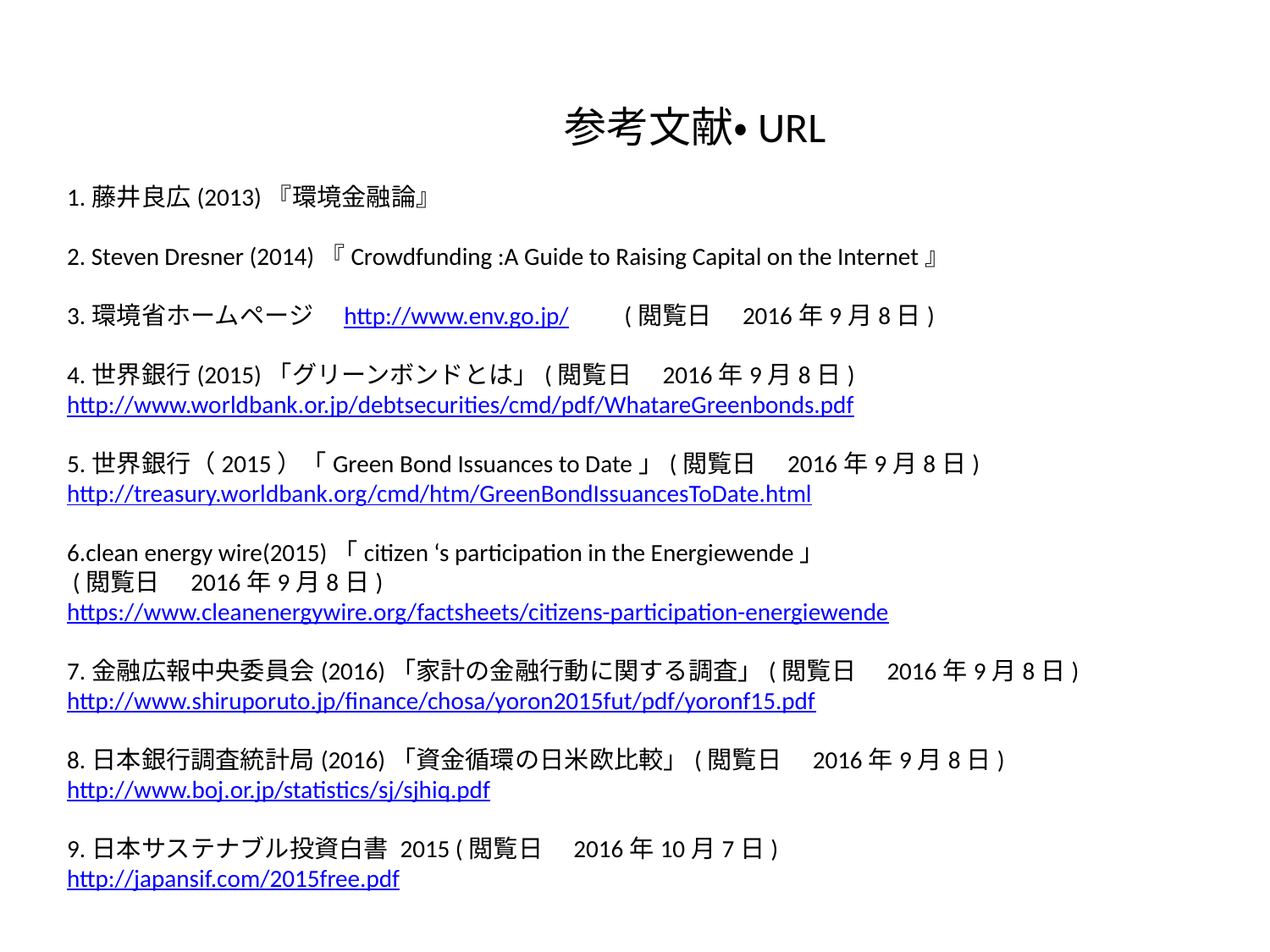

参考文献・URL
1.藤井良広(2013)『環境金融論』

2. Steven Dresner (2014)『Crowdfunding :A Guide to Raising Capital on the Internet』

3.環境省ホームページ　http://www.env.go.jp/　　(閲覧日　2016年9月8日)

4.世界銀行(2015)「グリーンボンドとは」(閲覧日　2016年9月8日)
http://www.worldbank.or.jp/debtsecurities/cmd/pdf/WhatareGreenbonds.pdf

5.世界銀行（2015）「Green Bond Issuances to Date」(閲覧日　2016年9月8日)
http://treasury.worldbank.org/cmd/htm/GreenBondIssuancesToDate.html

6.clean energy wire(2015)「citizen ‘s participation in the Energiewende」
 (閲覧日　2016年9月8日)
https://www.cleanenergywire.org/factsheets/citizens-participation-energiewende

7.金融広報中央委員会(2016)「家計の金融行動に関する調査」(閲覧日　2016年9月8日)
http://www.shiruporuto.jp/finance/chosa/yoron2015fut/pdf/yoronf15.pdf

8.日本銀行調査統計局(2016)「資金循環の日米欧比較」(閲覧日　2016年9月8日)
http://www.boj.or.jp/statistics/sj/sjhiq.pdf

9.日本サステナブル投資白書 2015 (閲覧日　2016年10月7日)
http://japansif.com/2015free.pdf